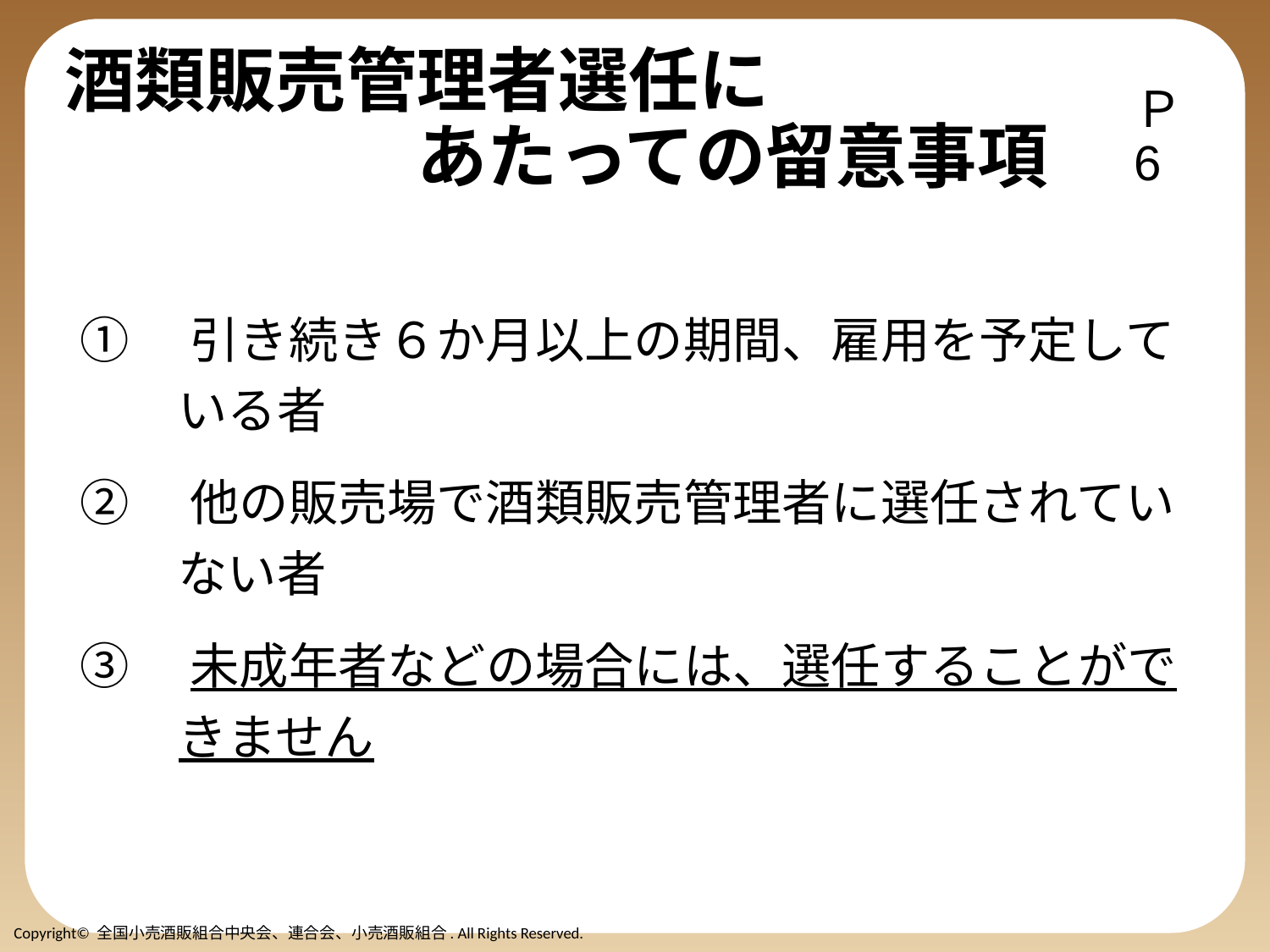

# 酒類販売管理者選任に 　　　　　あたっての留意事項
Ｐ6

①　引き続き６か月以上の期間、雇用を予定して
　　いる者
②　他の販売場で酒類販売管理者に選任されてい
　　ない者
③　未成年者などの場合には、選任することがで
　　きません
Copyright© 全国小売酒販組合中央会、連合会、小売酒販組合. All Rights Reserved.